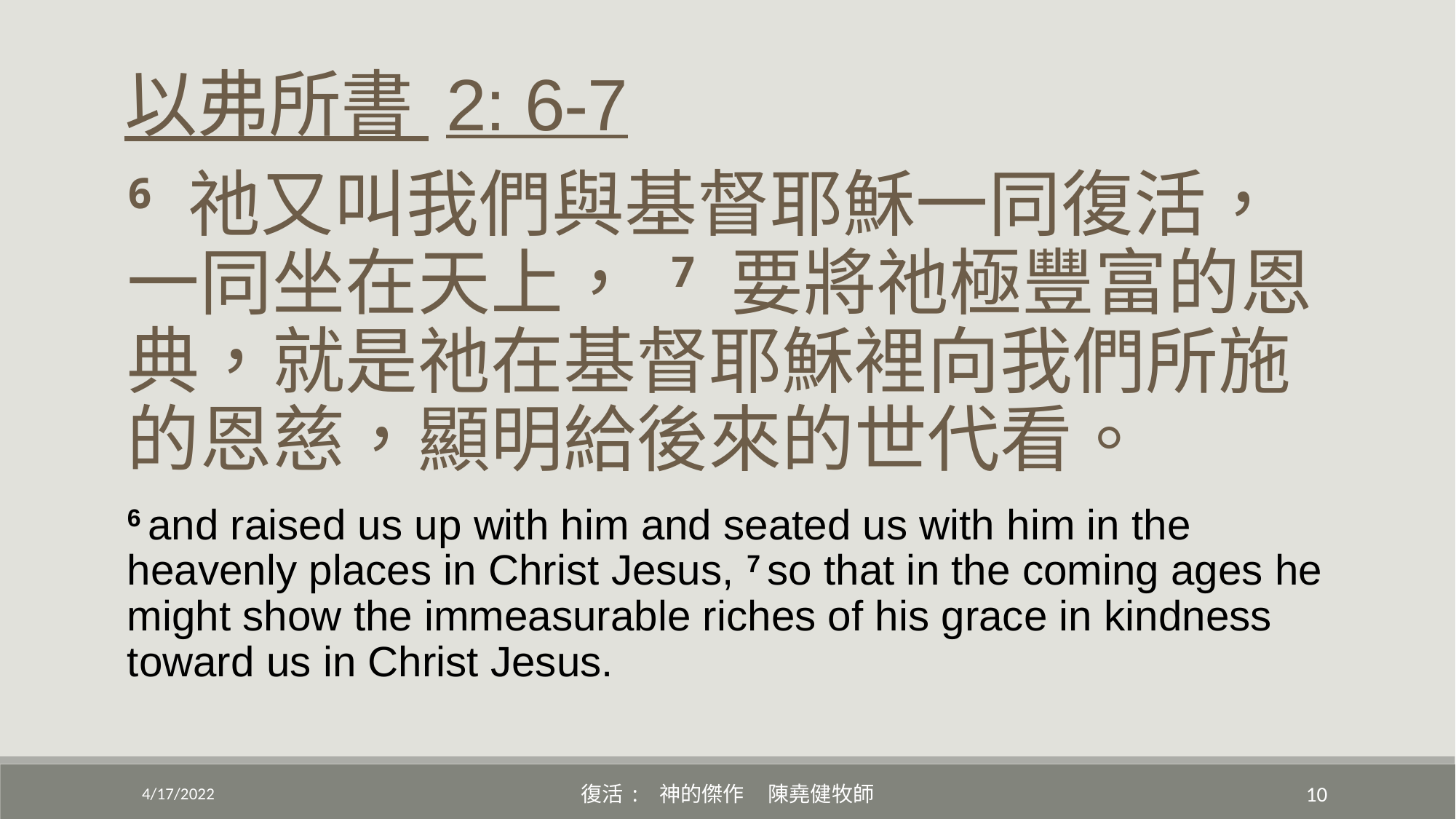

以弗所書 2: 6-7
6 祂又叫我們與基督耶穌一同復活，一同坐在天上， 7 要將祂極豐富的恩典，就是祂在基督耶穌裡向我們所施的恩慈，顯明給後來的世代看。
6 and raised us up with him and seated us with him in the heavenly places in Christ Jesus, 7 so that in the coming ages he might show the immeasurable riches of his grace in kindness toward us in Christ Jesus.
4/17/2022
復活: 神的傑作     陳堯健牧師
10